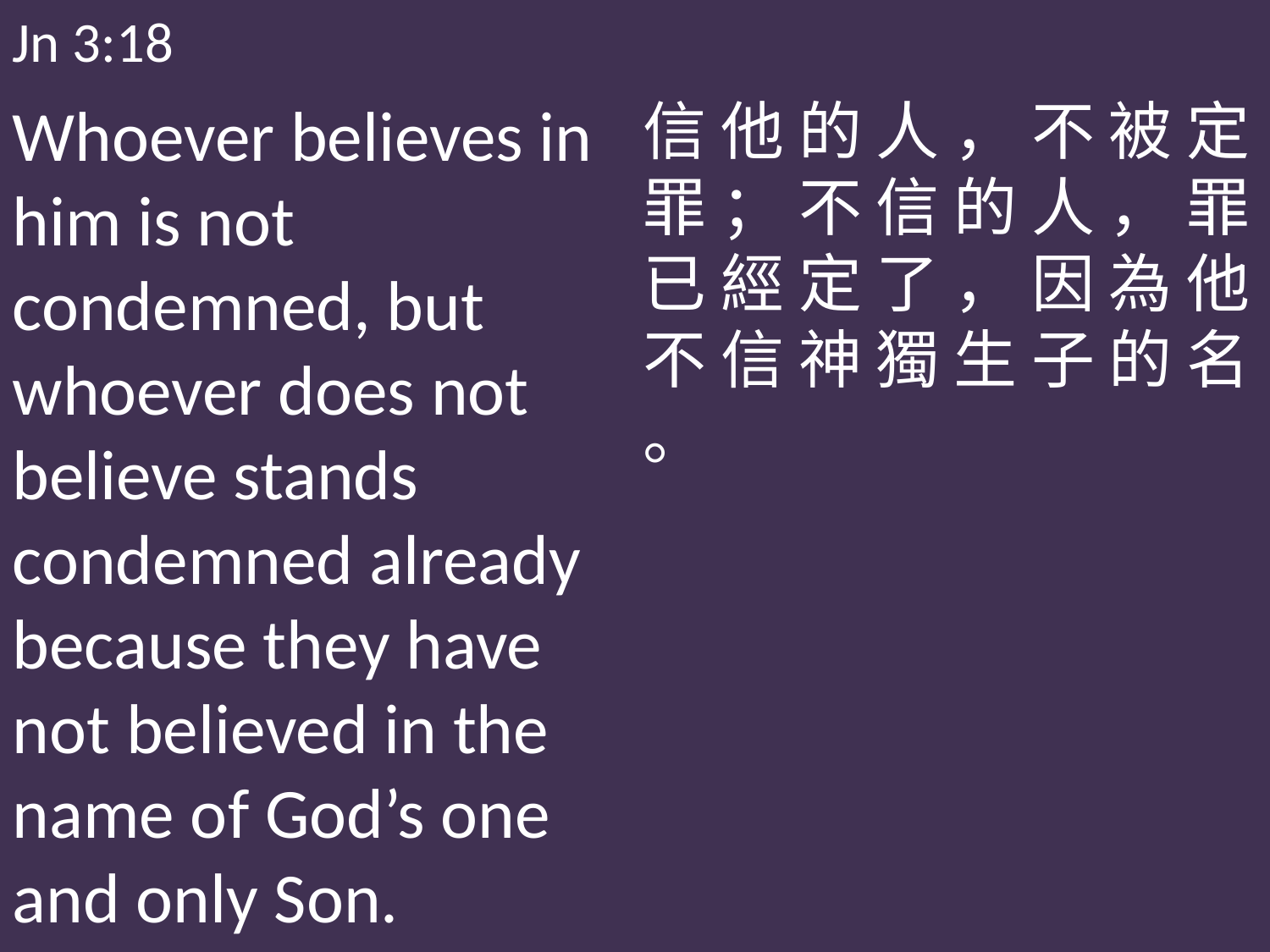

Jn 3:18
Whoever believes in him is not condemned, but whoever does not believe stands condemned already because they have not believed in the name of God’s one and only Son.
信 他 的 人 ， 不 被 定 罪 ； 不 信 的 人 ， 罪 已 經 定 了 ， 因 為 他 不 信 神 獨 生 子 的 名 。